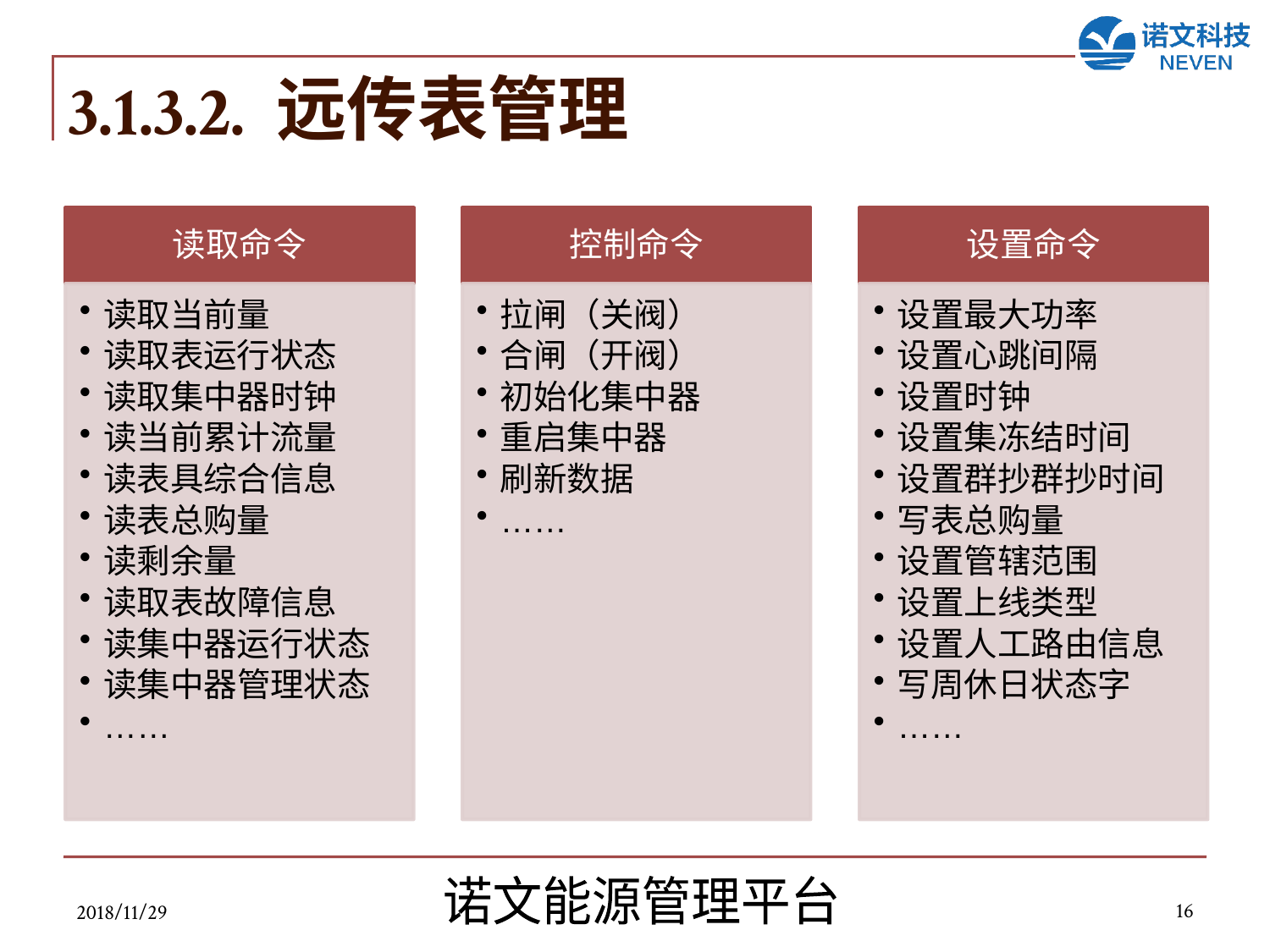

# 3.1.3.2. 远传表管理
读取命令
读取当前量
读取表运行状态
读取集中器时钟
读当前累计流量
读表具综合信息
读表总购量
读剩余量
读取表故障信息
读集中器运行状态
读集中器管理状态
……
控制命令
拉闸（关阀）
合闸（开阀）
初始化集中器
重启集中器
刷新数据
……
设置命令
设置最大功率
设置心跳间隔
设置时钟
设置集冻结时间
设置群抄群抄时间
写表总购量
设置管辖范围
设置上线类型
设置人工路由信息
写周休日状态字
……
2018/11/29
16